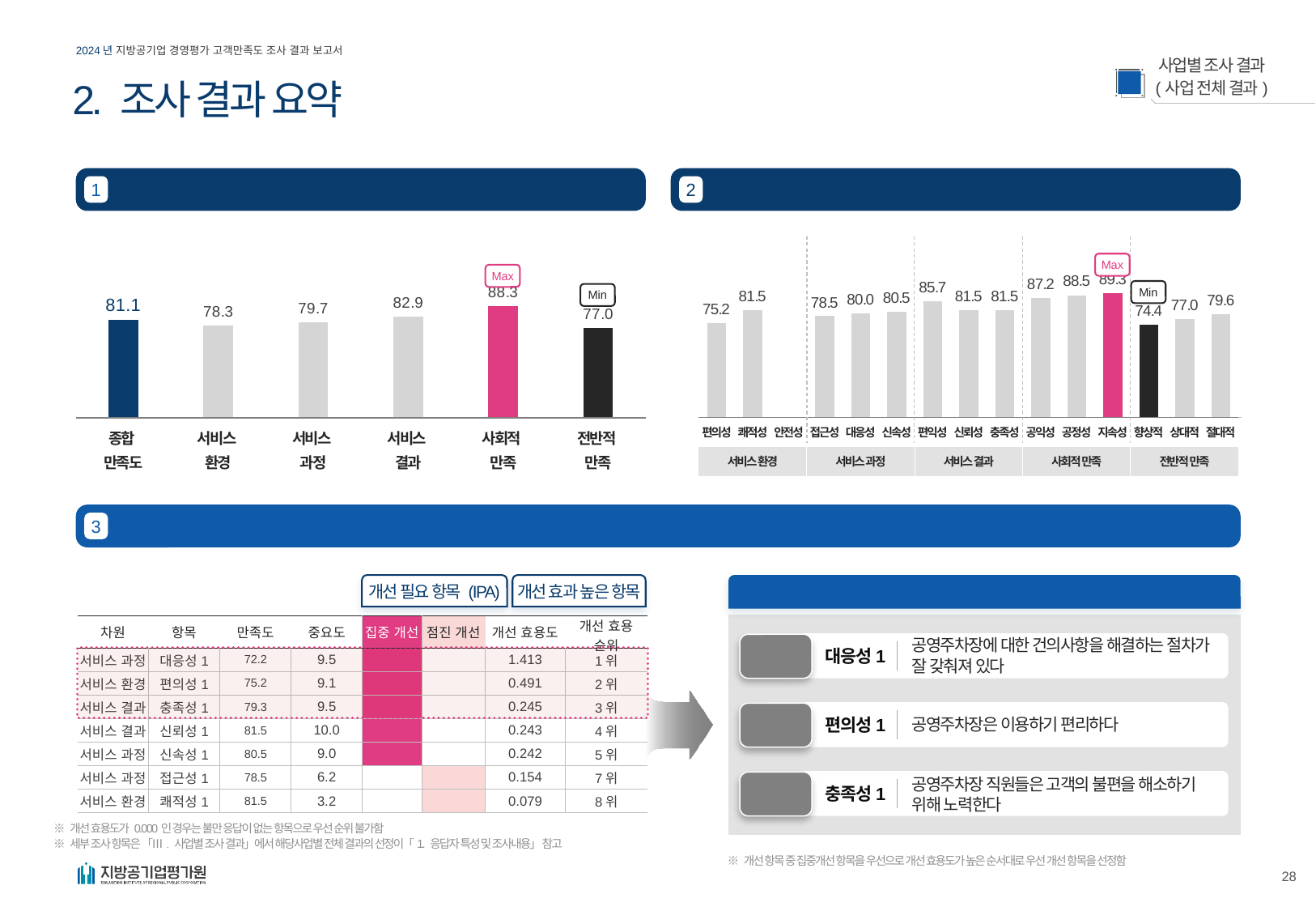

2. 조사 결과 요약
공영주차장관리사업의 종합만족도는 81.1점
강점요소 : 지속성 / 약점 요소 : 향상적
1
2
Max

### Chart

| Category | 계열 1 |
|---|---|
| 항목 1 | 81.1 |
| 항목 2 | 78.3 |
| 항목 3 | 79.7 |
| 항목 4 | 82.9 |
| 항목 5 | 88.3 |
| 항목6 | 77.0 |

### Chart

| Category | 계열 1 |
|---|---|
| 항목 1 | 75.2 |
| 항목 2 | 81.5 |
| 항목 3 | None |
| 항목 4 | 78.5 |
| 항목 5 | 80.0 |
| 항목 6 | 80.5 |
| 항목 7 | 85.7 |
| 항목 8 | 81.5 |
| 항목 9 | 81.5 |
| 항목 10 | 87.2 |
| 항목 11 | 88.5 |
| 항목 12 | 89.3 |
| 항목 13 | 74.4 |
| 항목 14 | 77.0 |
| 항목 15 | 79.6 |
Max
Min
Min
| 편의성 | 쾌적성 | 안전성 | 접근성 | 대응성 | 신속성 | 편익성 | 신뢰성 | 충족성 | 공익성 | 공정성 | 지속성 | 향상적 | 상대적 | 절대적 |
| --- | --- | --- | --- | --- | --- | --- | --- | --- | --- | --- | --- | --- | --- | --- |
| 서비스 환경 |  |  | 서비스 과정 |  |  | 서비스 결과 |  |  | 사회적 만족 |  |  | 전반적 만족 |  |  |
| 종합 만족도 | 서비스 환경 | 서비스 과정 | 서비스 결과 | 사회적 만족 | 전반적 만족 |
| --- | --- | --- | --- | --- | --- |
공영주차장관리사업은 대응성1, 편의성1, 충족성1에 대한 우선 개선 노력 필요
3
개선 필요 항목 (IPA)
개선 효과 높은 항목
개선 항목 중 우선 개선 순위

| 차원 | 항목 | 만족도 | 중요도 | 집중 개선 | 점진 개선 | 개선 효용도 | 개선 효용 순위 |
| --- | --- | --- | --- | --- | --- | --- | --- |
| 서비스 과정 | 대응성1 | 72.2 | 9.5 |  |  | 1.413 | 1위 |
| 서비스 환경 | 편의성1 | 75.2 | 9.1 |  |  | 0.491 | 2위 |
| 서비스 결과 | 충족성1 | 79.3 | 9.5 |  |  | 0.245 | 3위 |
| 서비스 결과 | 신뢰성1 | 81.5 | 10.0 |  |  | 0.243 | 4위 |
| 서비스 과정 | 신속성1 | 80.5 | 9.0 |  |  | 0.242 | 5위 |
| 서비스 과정 | 접근성1 | 78.5 | 6.2 |  |  | 0.154 | 7위 |
| 서비스 환경 | 쾌적성1 | 81.5 | 3.2 |  |  | 0.079 | 8위 |
공영주차장에 대한 건의사항을 해결하는 절차가 잘 갖춰져 있다
대응성1

1순위

편의성1
공영주차장은 이용하기 편리하다

2순위
충족성1

공영주차장 직원들은 고객의 불편을 해소하기 위해 노력한다
3순위
※ 개선 효용도가 0.000인 경우는 불만 응답이 없는 항목으로 우선 순위 불가함
※ 세부 조사 항목은 「Ⅲ. 사업별 조사 결과」에서 해당사업별 전체 결과의 선정이「1. 응답자 특성 및 조사내용」 참고
※ 개선 항목 중 집중개선 항목을 우선으로 개선 효용도가 높은 순서대로 우선 개선 항목을 선정함